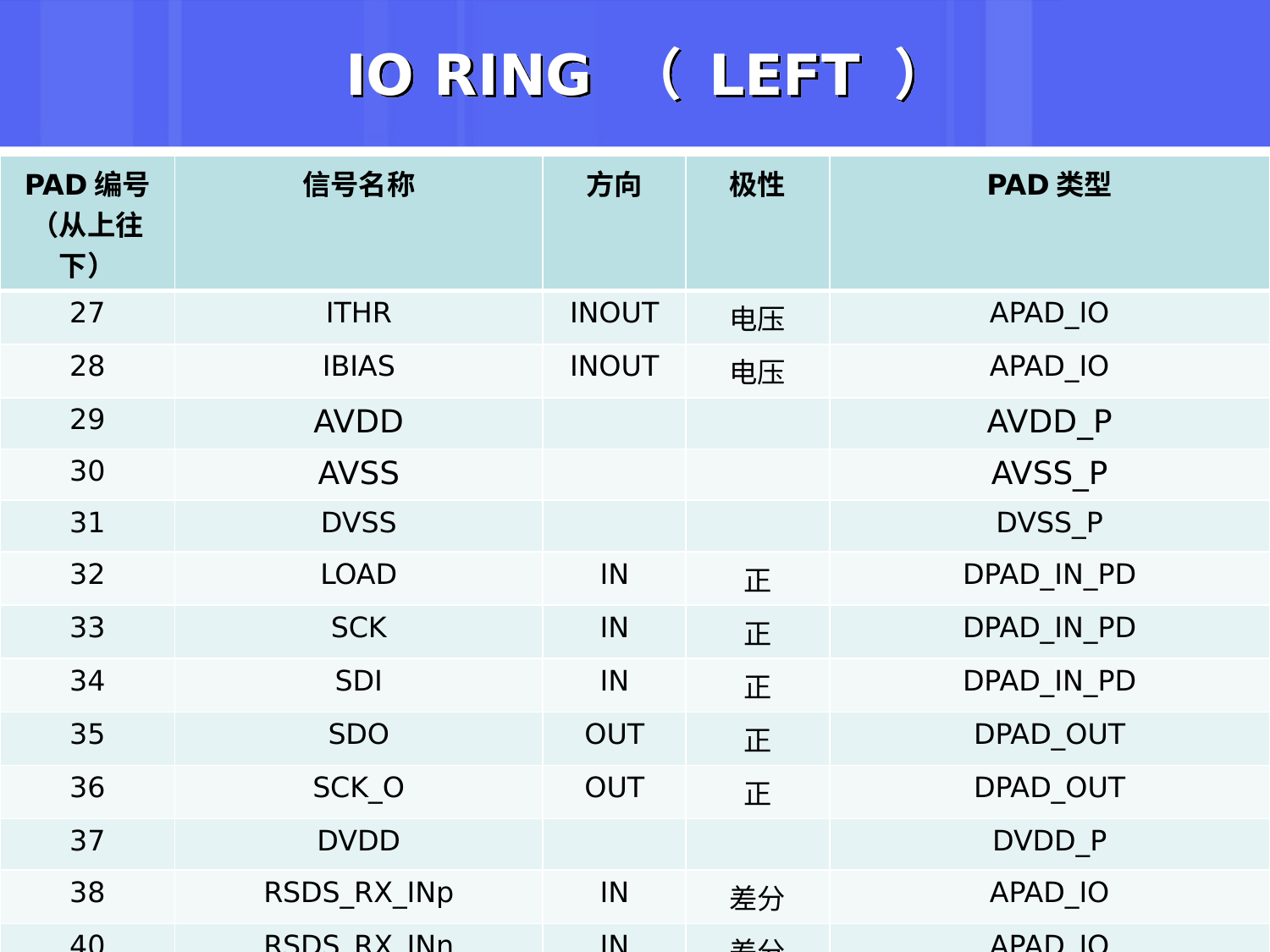

# IO RING （ LEFT ）
| PAD编号（从上往下） | 信号名称 | 方向 | 极性 | PAD类型 |
| --- | --- | --- | --- | --- |
| 27 | ITHR | INOUT | 电压 | APAD\_IO |
| 28 | IBIAS | INOUT | 电压 | APAD\_IO |
| 29 | AVDD |  |  | AVDD\_P |
| 30 | AVSS |  |  | AVSS\_P |
| 31 | DVSS |  |  | DVSS\_P |
| 32 | LOAD | IN | 正 | DPAD\_IN\_PD |
| 33 | SCK | IN | 正 | DPAD\_IN\_PD |
| 34 | SDI | IN | 正 | DPAD\_IN\_PD |
| 35 | SDO | OUT | 正 | DPAD\_OUT |
| 36 | SCK\_O | OUT | 正 | DPAD\_OUT |
| 37 | DVDD |  |  | DVDD\_P |
| 38 | RSDS\_RX\_INp | IN | 差分 | APAD\_IO |
| 40 | RSDS\_RX\_INn | IN | 差分 | APAD\_IO |
CMOS Pixel Sensor设计讨论，卢云鹏
8